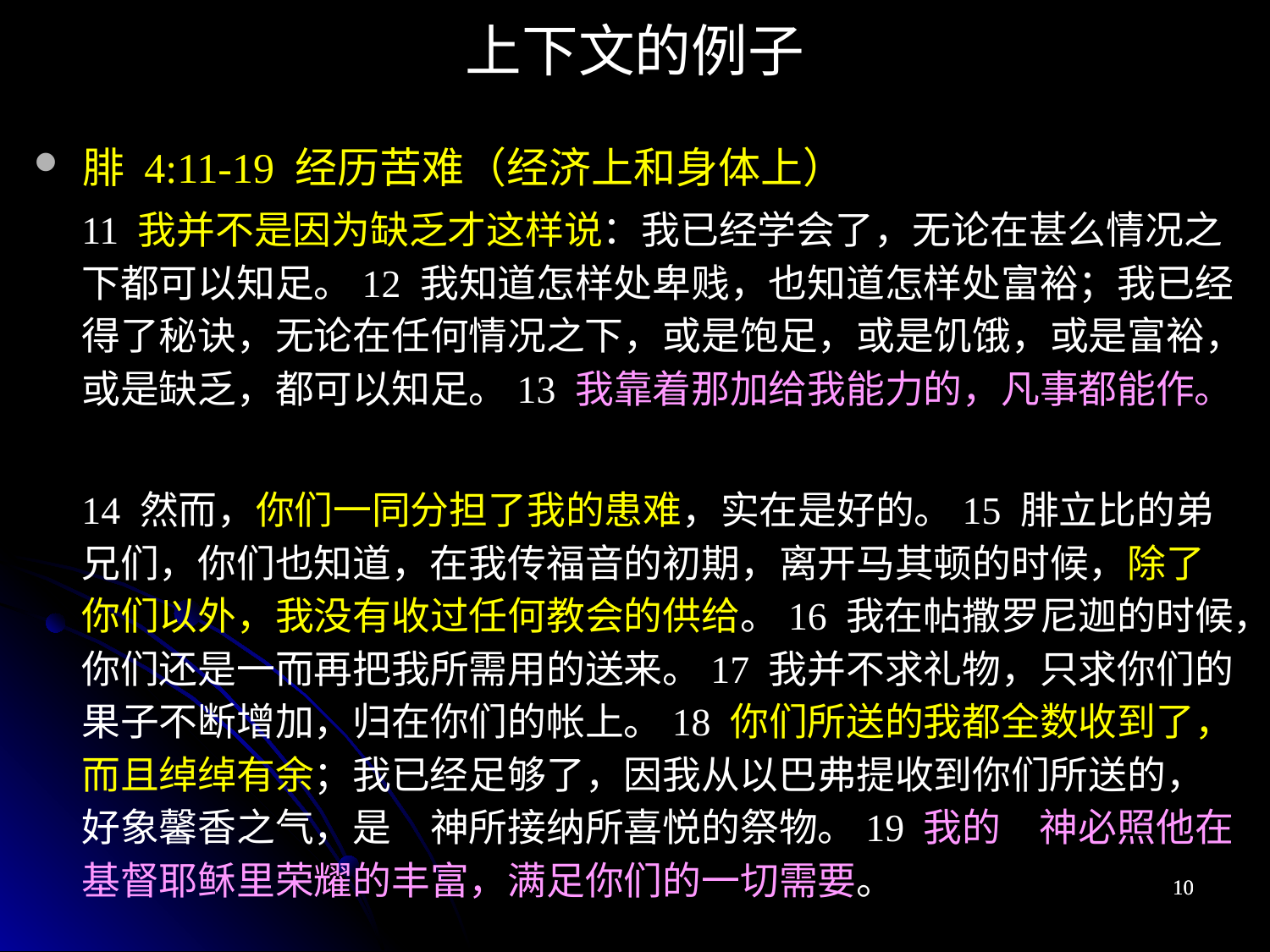

上下文的例子

腓 4:11-19 经历苦难（经济上和身体上）
11 我并不是因为缺乏才这样说：我已经学会了，无论在甚么情况之下都可以知足。12 我知道怎样处卑贱，也知道怎样处富裕；我已经得了秘诀，无论在任何情况之下，或是饱足，或是饥饿，或是富裕，或是缺乏，都可以知足。13 我靠着那加给我能力的，凡事都能作。

14 然而，你们一同分担了我的患难，实在是好的。15 腓立比的弟兄们，你们也知道，在我传福音的初期，离开马其顿的时候，除了你们以外，我没有收过任何教会的供给。16 我在帖撒罗尼迦的时候，你们还是一而再把我所需用的送来。17 我并不求礼物，只求你们的果子不断增加，归在你们的帐上。18 你们所送的我都全数收到了，而且绰绰有余；我已经足够了，因我从以巴弗提收到你们所送的，好象馨香之气，是　神所接纳所喜悦的祭物。19 我的　神必照他在基督耶稣里荣耀的丰富，满足你们的一切需要。
10
10